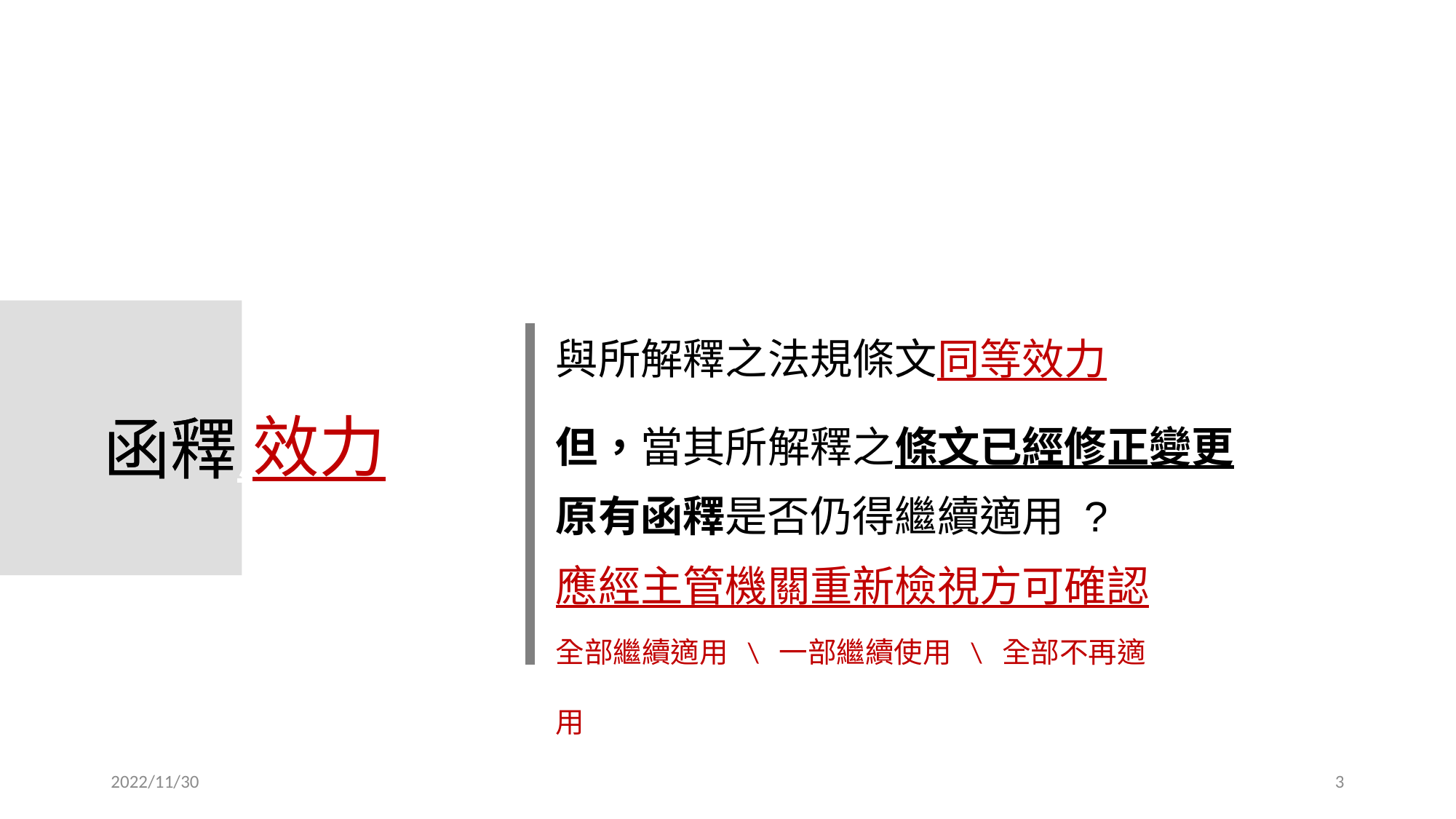

函釋層次次
與所解釋之法規條文同等效力
但，當其所解釋之條文已經修正變更
原有函釋是否仍得繼續適用 ?
應經主管機關重新檢視方可確認
效力
函釋層次次
全部繼續適用  \  一部繼續使用  \  全部不再適用
2022/11/30
3